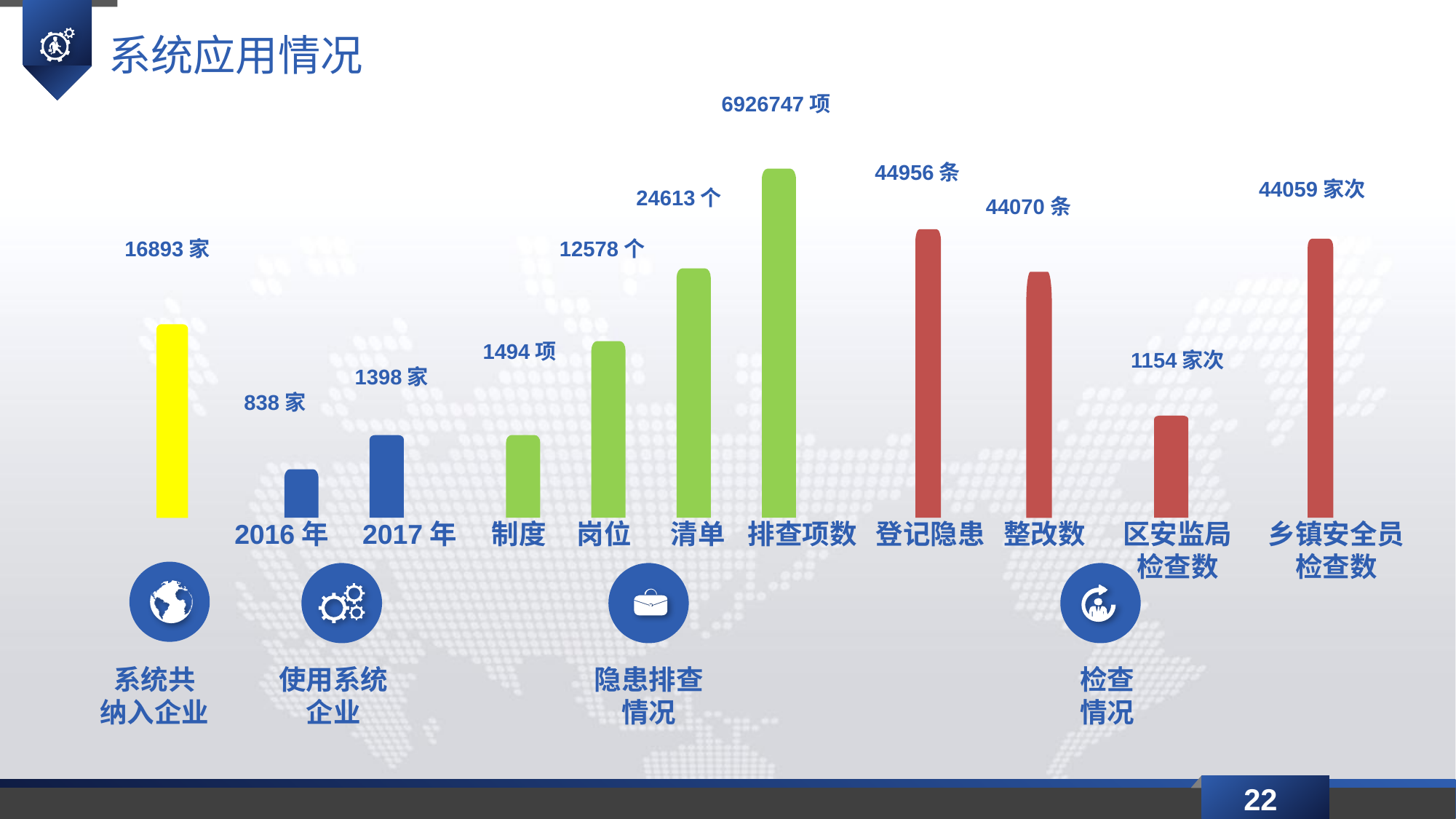

系统应用情况

6926747项
44956条

44059家次
24613个
44070条

16893家
12578个

1494项

1154家次
1398家
838家

2016年
2017年
制度
岗位
清单
排查项数
登记隐患
整改数
区安监局
检查数
乡镇安全员
检查数

系统共
纳入企业
使用系统
企业
隐患排查
情况
检查
情况

22

延时符